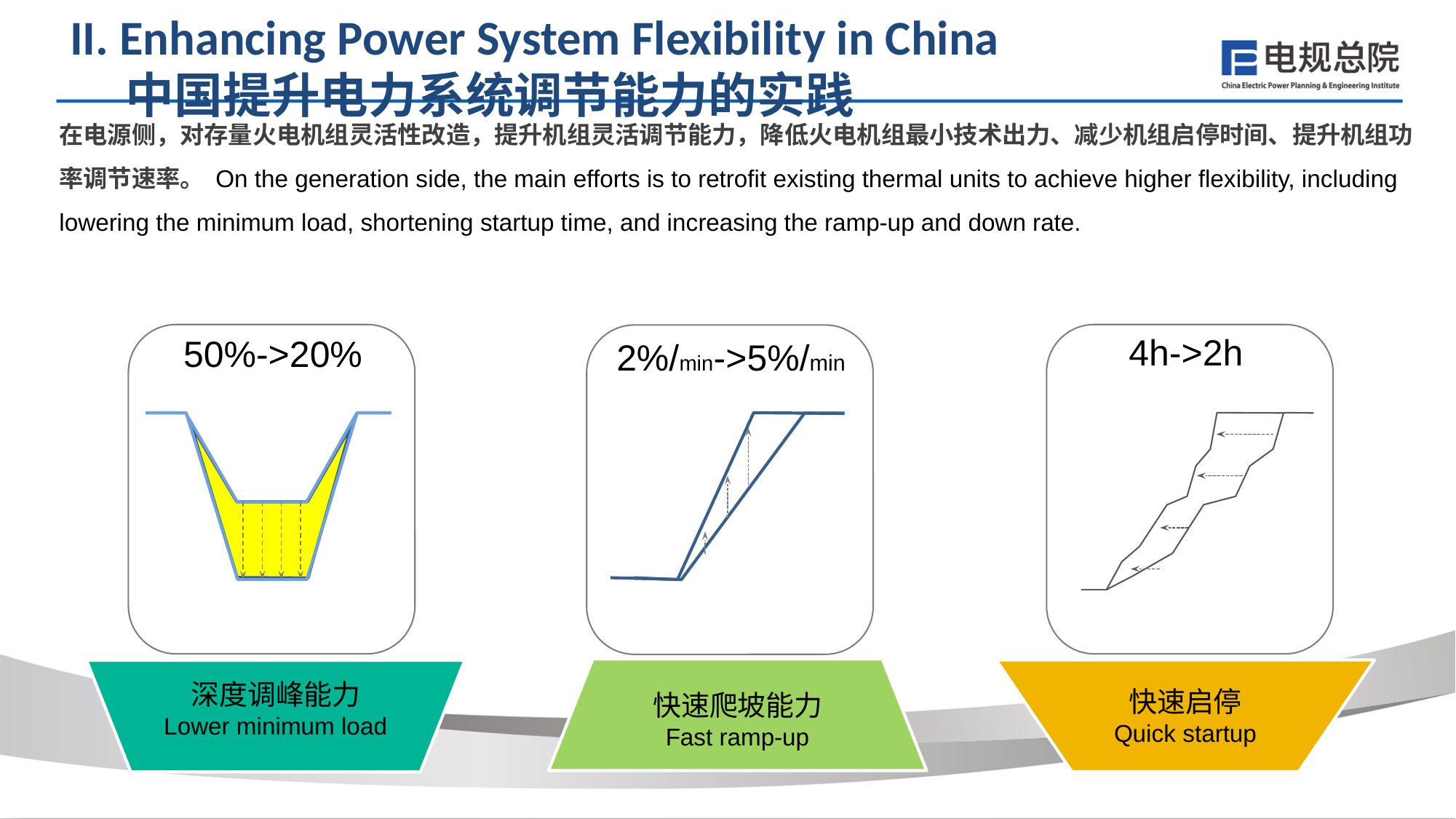

II. Enhancing Power System Flexibility in China
    中国提升电力系统调节能力的实践
在电源侧，对存量火电机组灵活性改造，提升机组灵活调节能力，降低火电机组最小技术出力、减少机组启停时间、提升机组功率调节速率。 On the generation side, the main efforts is to retrofit existing thermal units to achieve higher flexibility, including lowering the minimum load, shortening startup time, and increasing the ramp-up and down rate.
4h->2h

50%->20%
2%/min->5%/min

快速爬坡能力
Fast ramp-up
快速启停
Quick startup

深度调峰能力
Lower minimum load